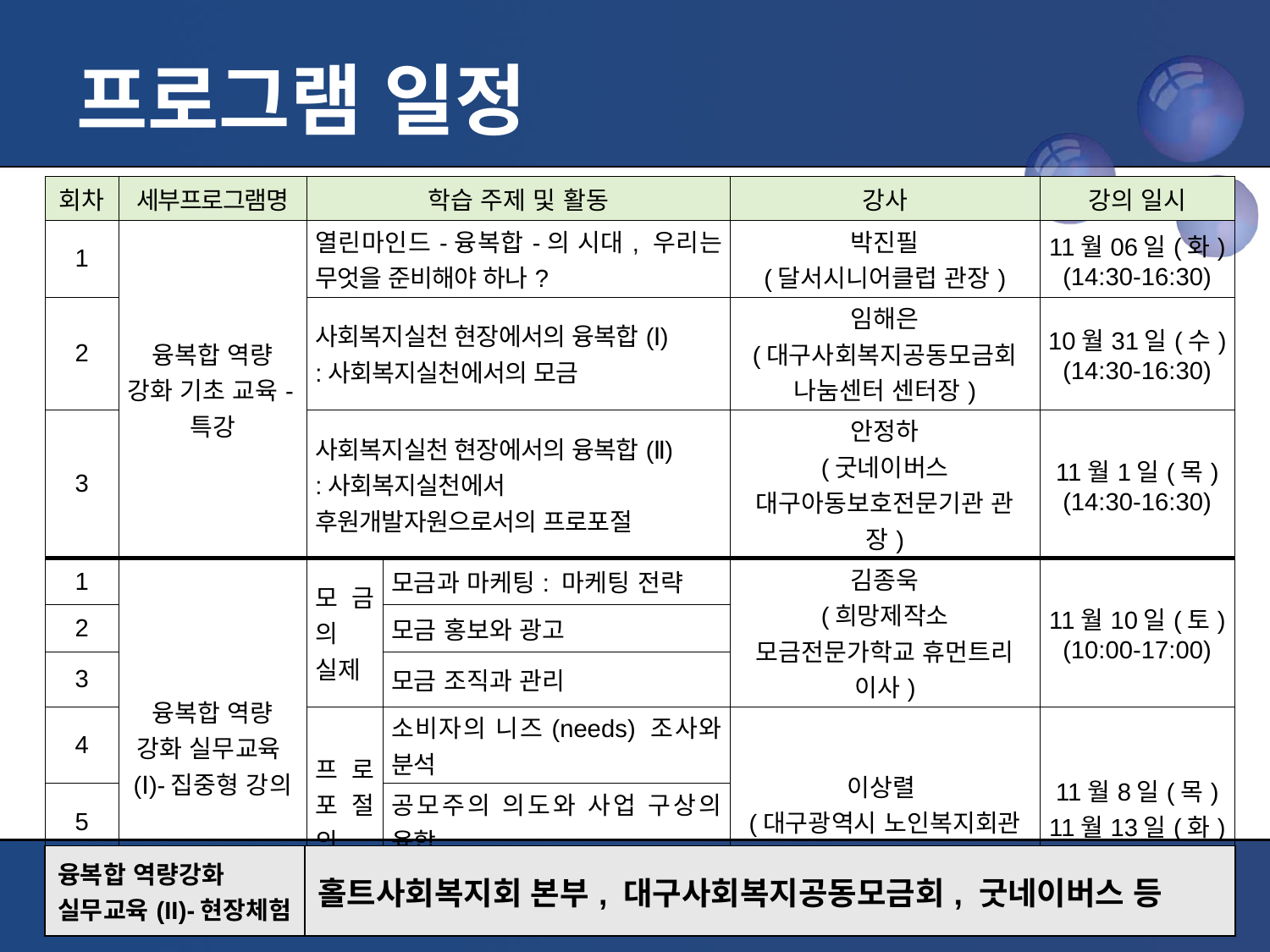

# 프로그램 일정
| 회차 | 세부프로그램명 | 학습 주제 및 활동 |  | 강사 | 강의 일시 |
| --- | --- | --- | --- | --- | --- |
| 1 | 융복합 역량 강화 기초 교육-특강 | 열린마인드-융복합-의 시대, 우리는 무엇을 준비해야 하나? |  | 박진필 (달서시니어클럽 관장) | 11월06일(화) (14:30-16:30) |
| 2 |  | 사회복지실천 현장에서의 융복합(Ⅰ) :사회복지실천에서의 모금 |  | 임해은 (대구사회복지공동모금회 나눔센터 센터장) | 10월31일(수) (14:30-16:30) |
| 3 |  | 사회복지실천 현장에서의 융복합(Ⅱ) :사회복지실천에서 후원개발자원으로서의 프로포절 |  | 안정하 (굿네이버스 대구아동보호전문기관 관장) | 11월1일(목) (14:30-16:30) |
| 1 | 융복합 역량 강화 실무교육(Ⅰ)-집중형 강의 | 모금의 실제 | 모금과 마케팅: 마케팅 전략 | 김종욱 (희망제작소 모금전문가학교 휴먼트리 이사) | 11월10일(토) (10:00-17:00) |
| 2 |  |  | 모금 홍보와 광고 |  |  |
| 3 |  |  | 모금 조직과 관리 |  |  |
| 4 |  | 프로포절의 실제 | 소비자의 니즈(needs) 조사와 분석 | 이상렬 (대구광역시 노인복지회관 사무장) | 11월8일(목) 11월13일(화) (16:30-19:30) |
| 5 |  |  | 공모주의 의도와 사업 구상의 융합 |  |  |
| 6 |  |  | 목적과 의도를 설득하는 기획서 작성법 |  |  |
| 융복합 역량강화 실무교육(II)-현장체험 | 홀트사회복지회 본부, 대구사회복지공동모금회, 굿네이버스 등 |
| --- | --- |